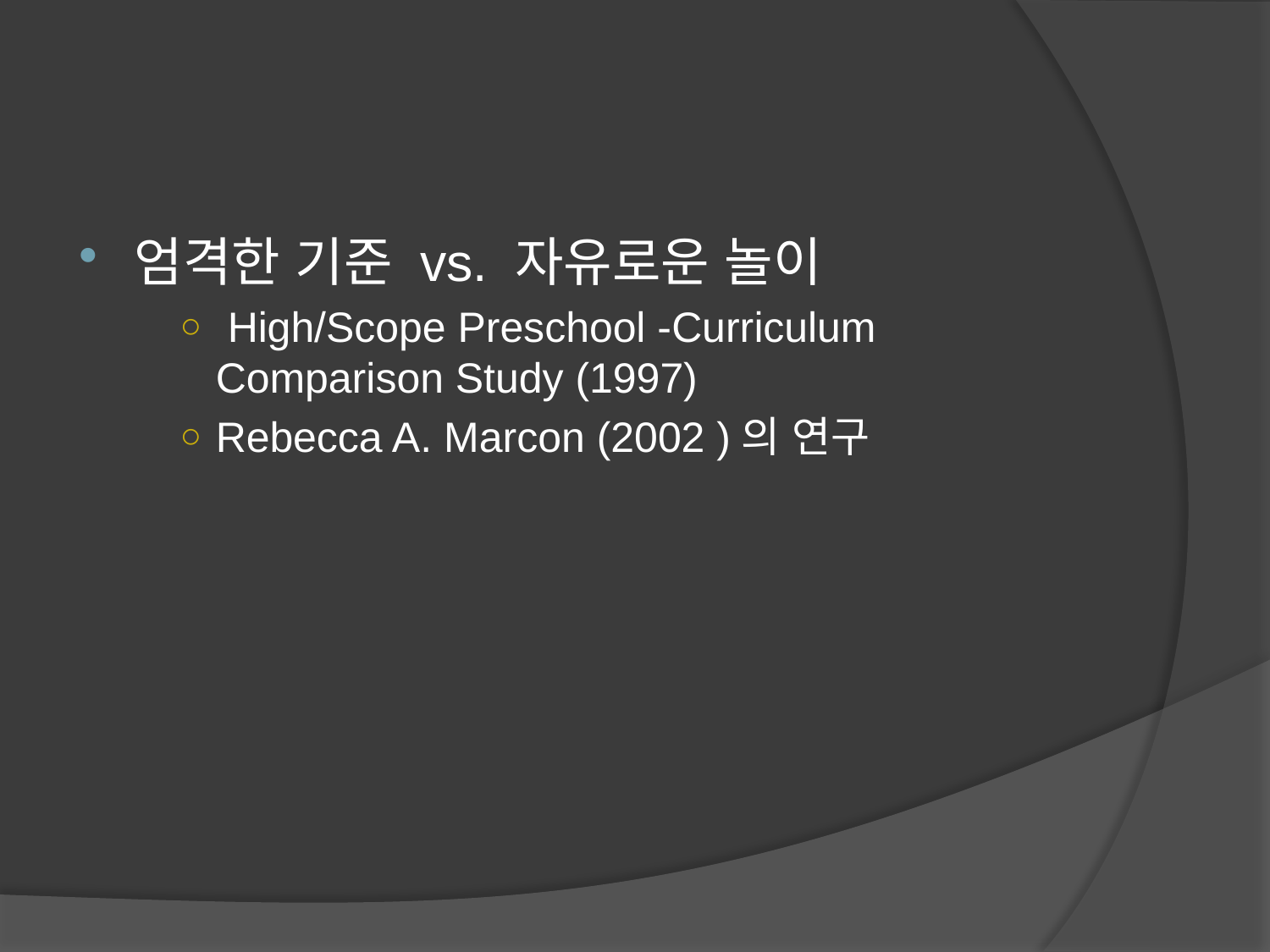

엄격한 기준 vs. 자유로운 놀이
 High/Scope Preschool -Curriculum Comparison Study (1997)
Rebecca A. Marcon (2002 )의 연구